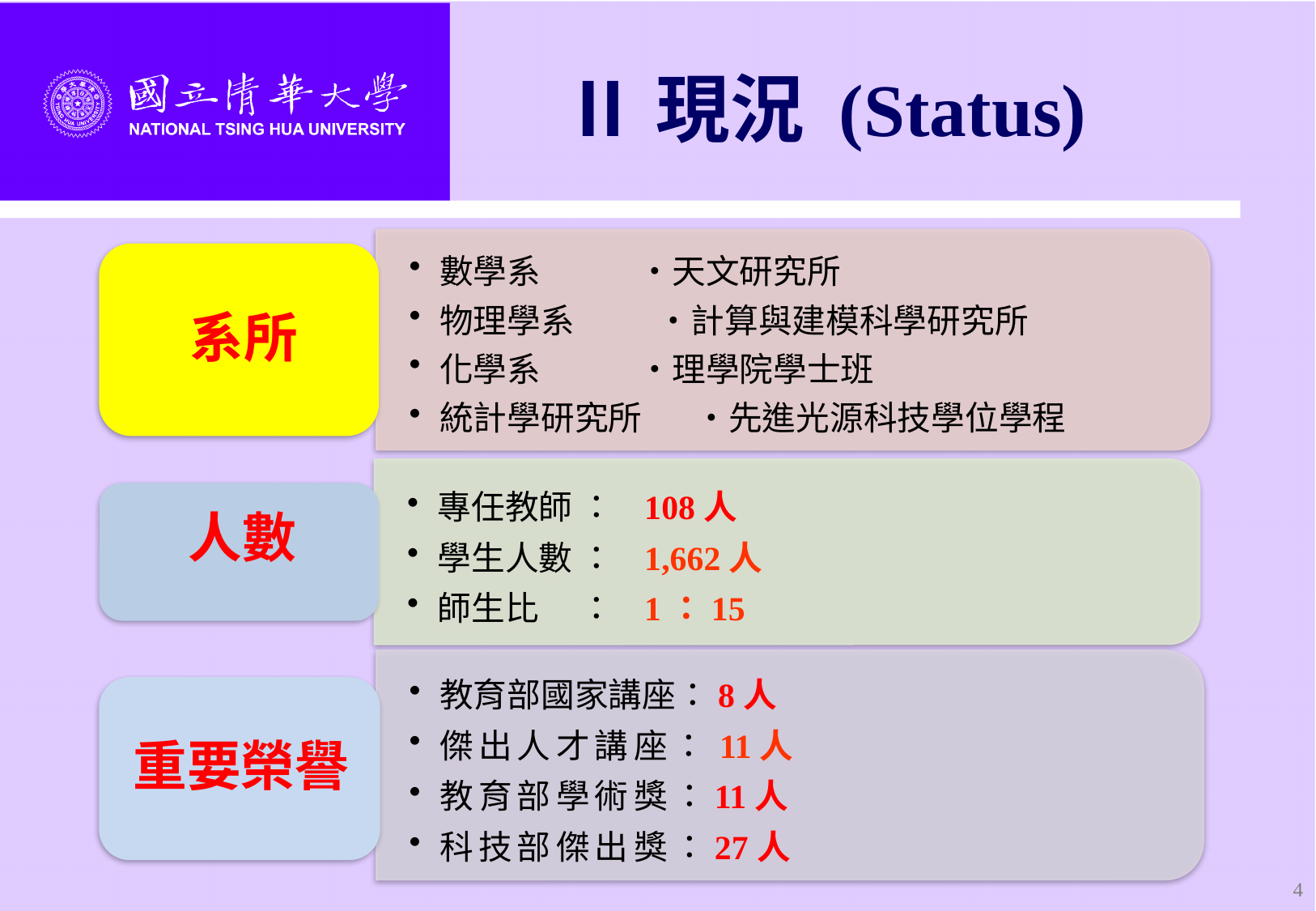

# Ⅱ現況 (Status)
數學系             ‧天文研究所
物理學系           ‧計算與建模科學研究所
化學系             ‧理學院學士班
統計學研究所       ‧先進光源科技學位學程
系所
專任教師 ：   108人
學生人數 ：   1,662人
師生比 　：   1：15
人數

教育部國家講座：8人
傑出人才講座：11人
教育部學術獎：11人
科技部傑出獎：27人
重要榮譽
4